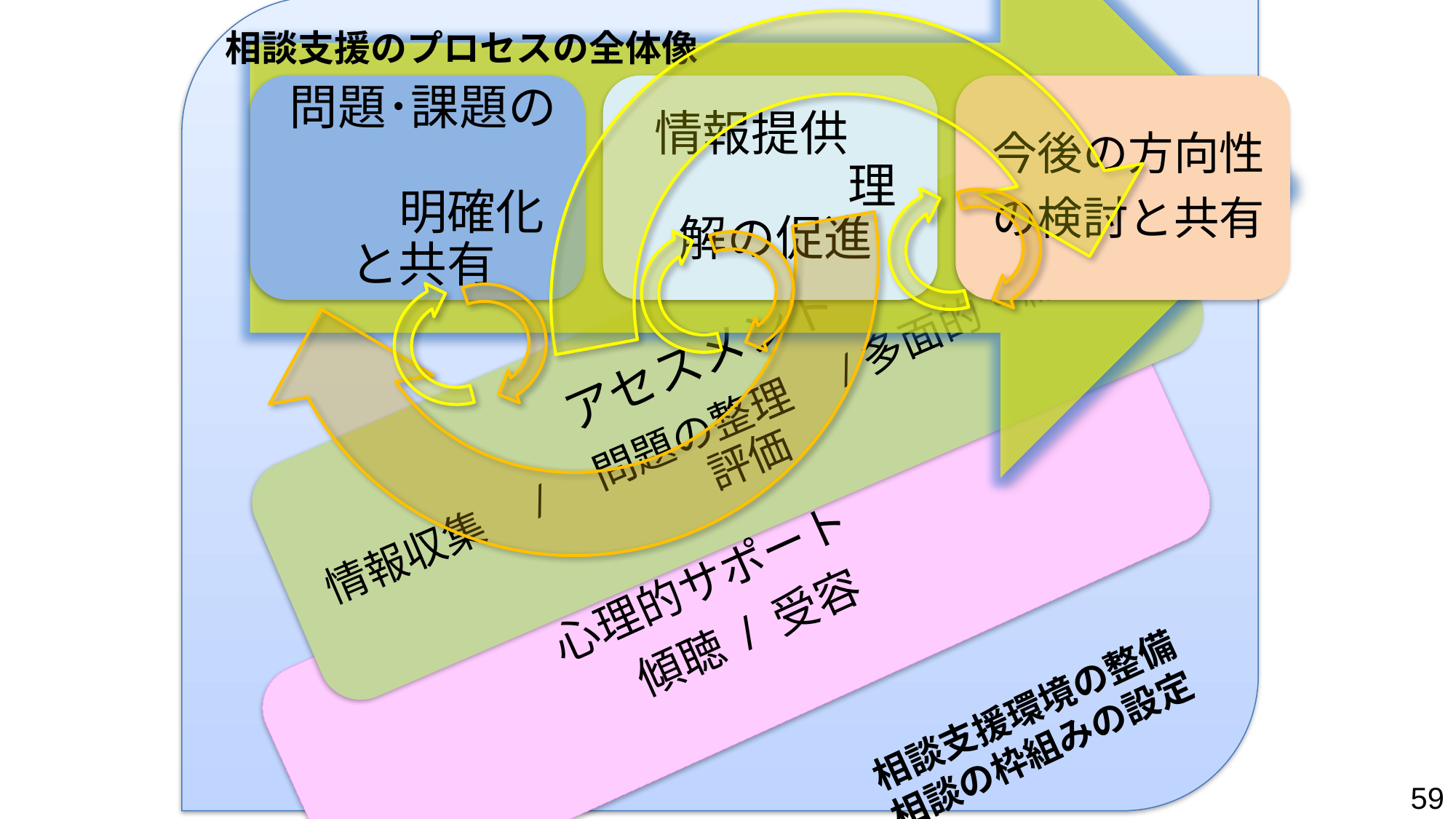

問題･課題の　　　　　　　明確化と共有
情報提供　　　　　理解の促進
今後の方向性
の検討と共有

相談支援環境の整備
相談の枠組みの設定
相談支援のプロセスの全体像

アセスメント
情報収集　/　問題の整理　/多面的・総合的評価

心理的サポート
傾聴 / 受容
59